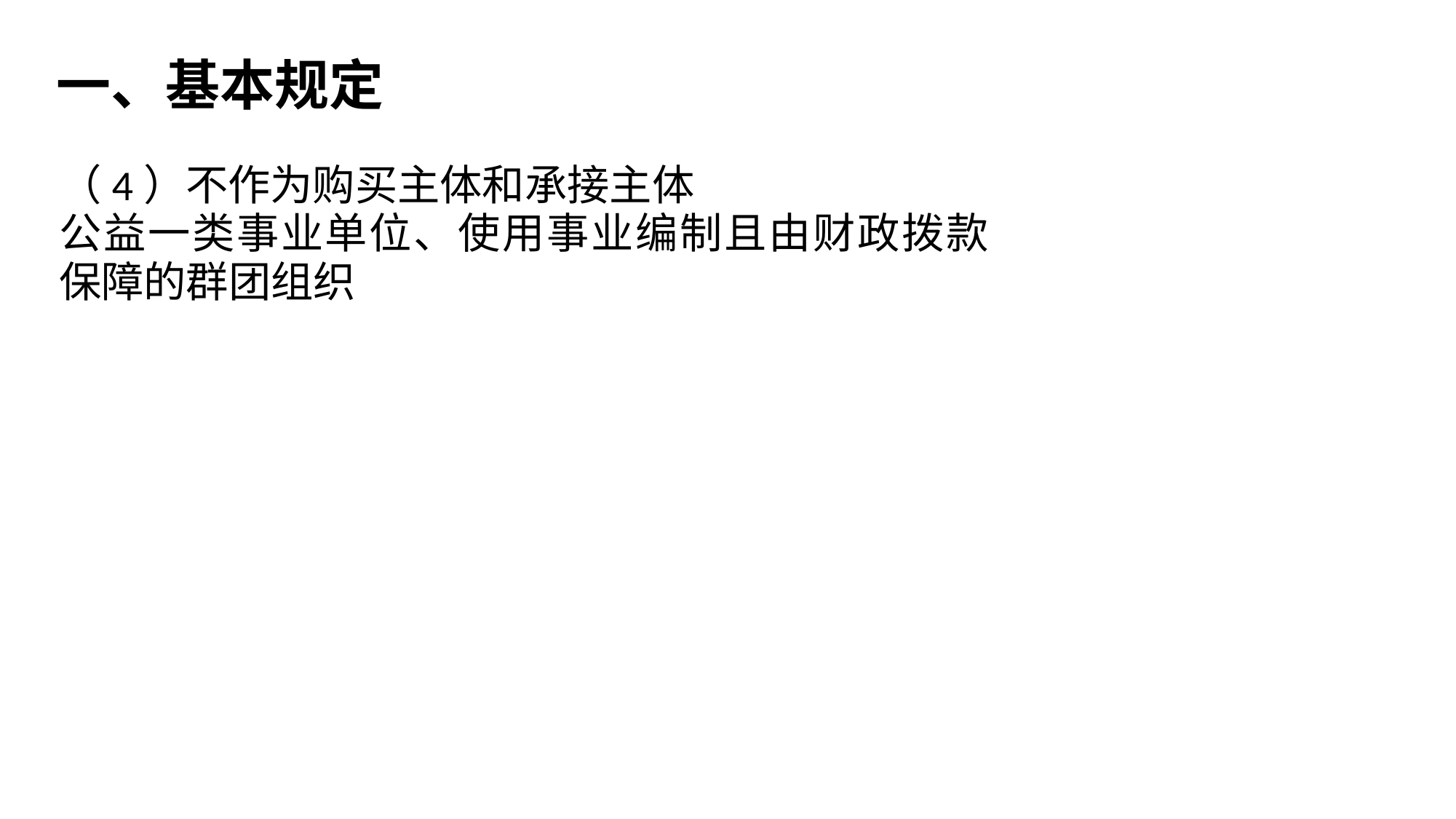

一、基本规定
（4）不作为购买主体和承接主体
公益一类事业单位、使用事业编制且由财政拨款保障的群团组织